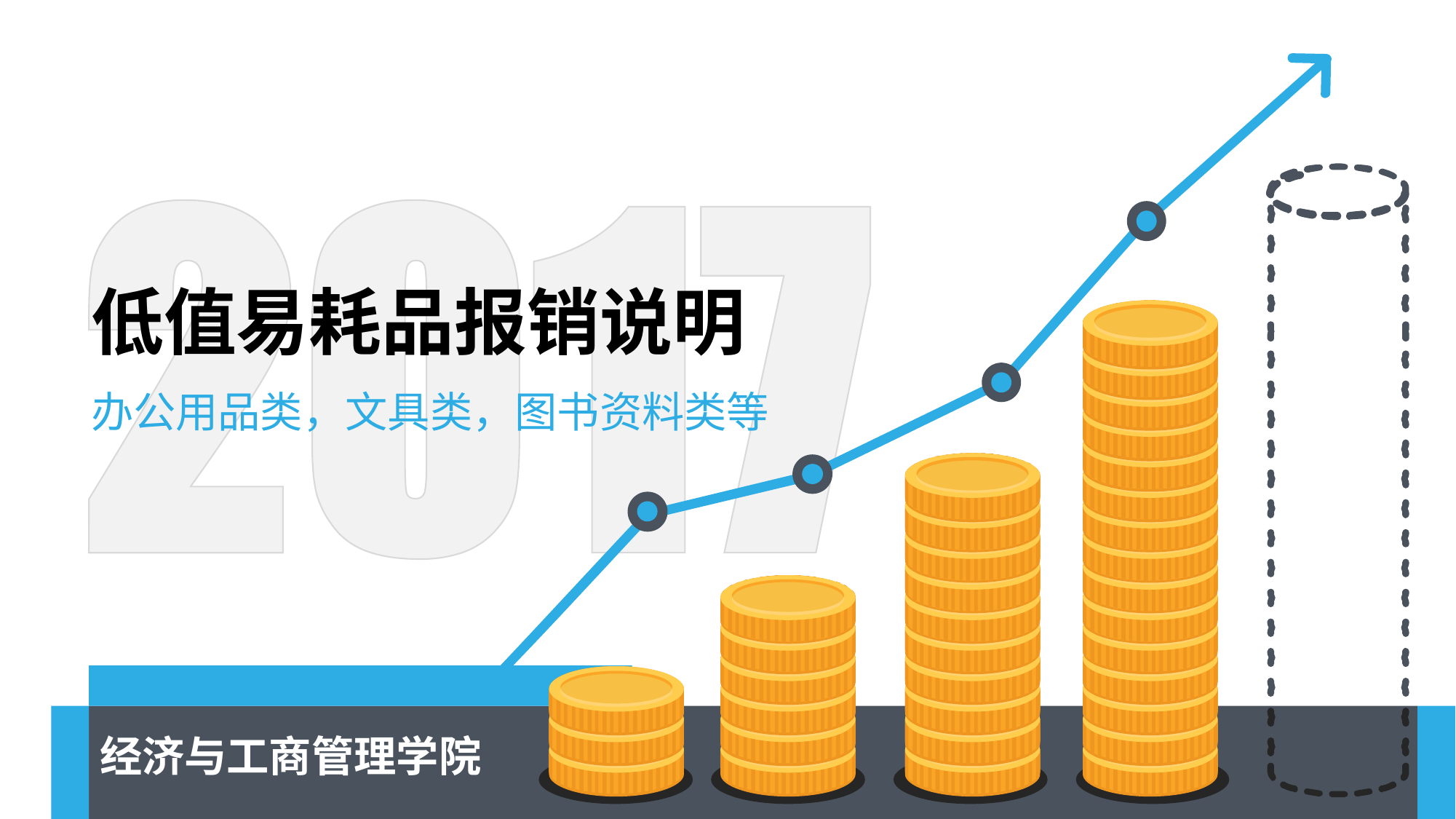

# 低值易耗品报销说明
办公用品类，文具类，图书资料类等
经济与工商管理学院